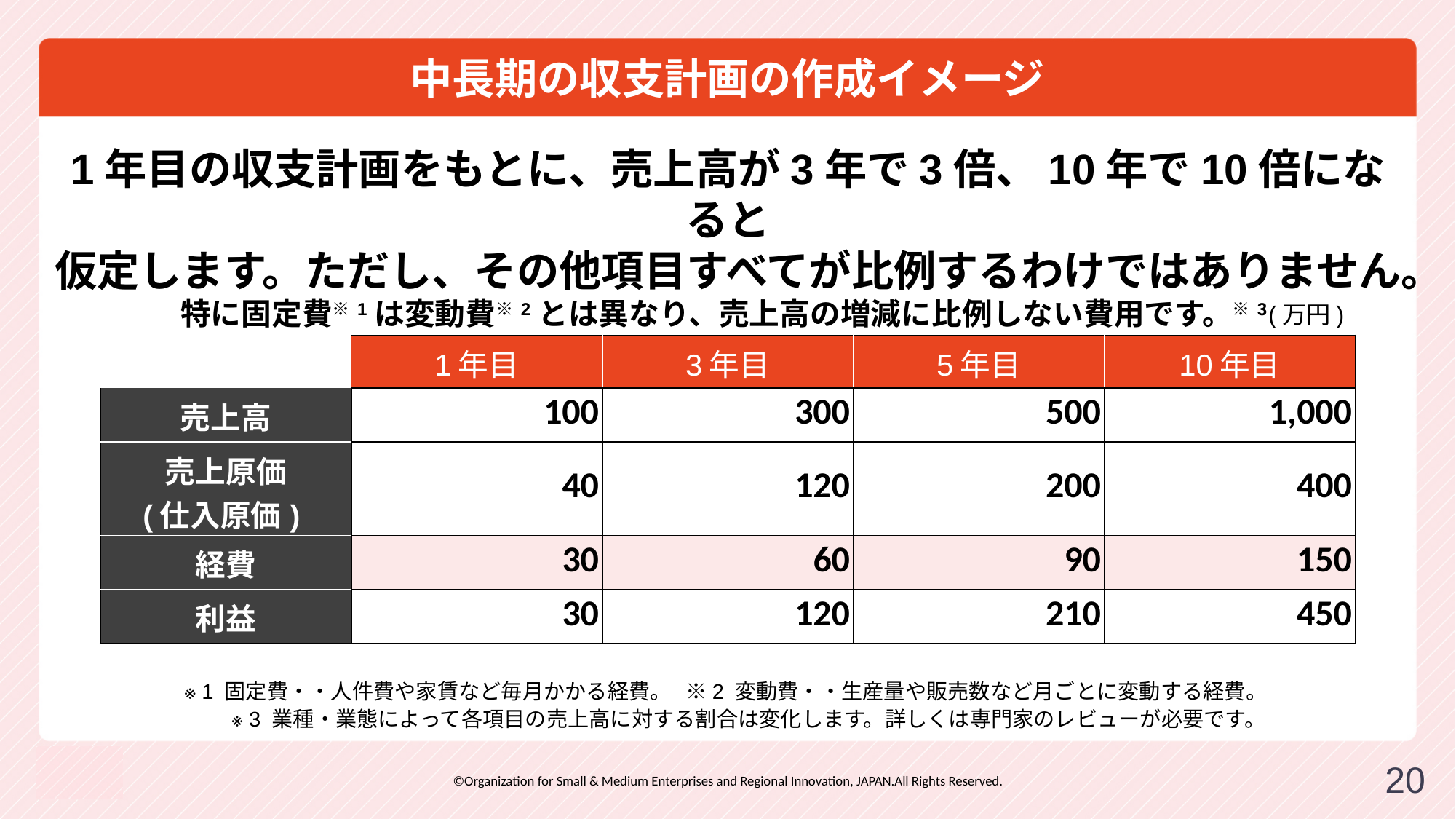

# 中長期の収支計画の作成イメージ
1年目の収支計画をもとに、売上高が3年で3倍、10年で10倍になると
仮定します。ただし、その他項目すべてが比例するわけではありません。
特に固定費※1は変動費※2とは異なり、売上高の増減に比例しない費用です。※3
(万円)
|  | 1年目 | 3年目 | 5年目 | 10年目 |
| --- | --- | --- | --- | --- |
| 売上高 | 100 | 300 | 500 | 1,000 |
| 売上原価 (仕入原価) | 40 | 120 | 200 | 400 |
| 経費 | 30 | 60 | 90 | 150 |
| 利益 | 30 | 120 | 210 | 450 |
※1 固定費・・人件費や家賃など毎月かかる経費。   ※2 変動費・・生産量や販売数など月ごとに変動する経費。
※3 業種・業態によって各項目の売上高に対する割合は変化します。詳しくは専門家のレビューが必要です。